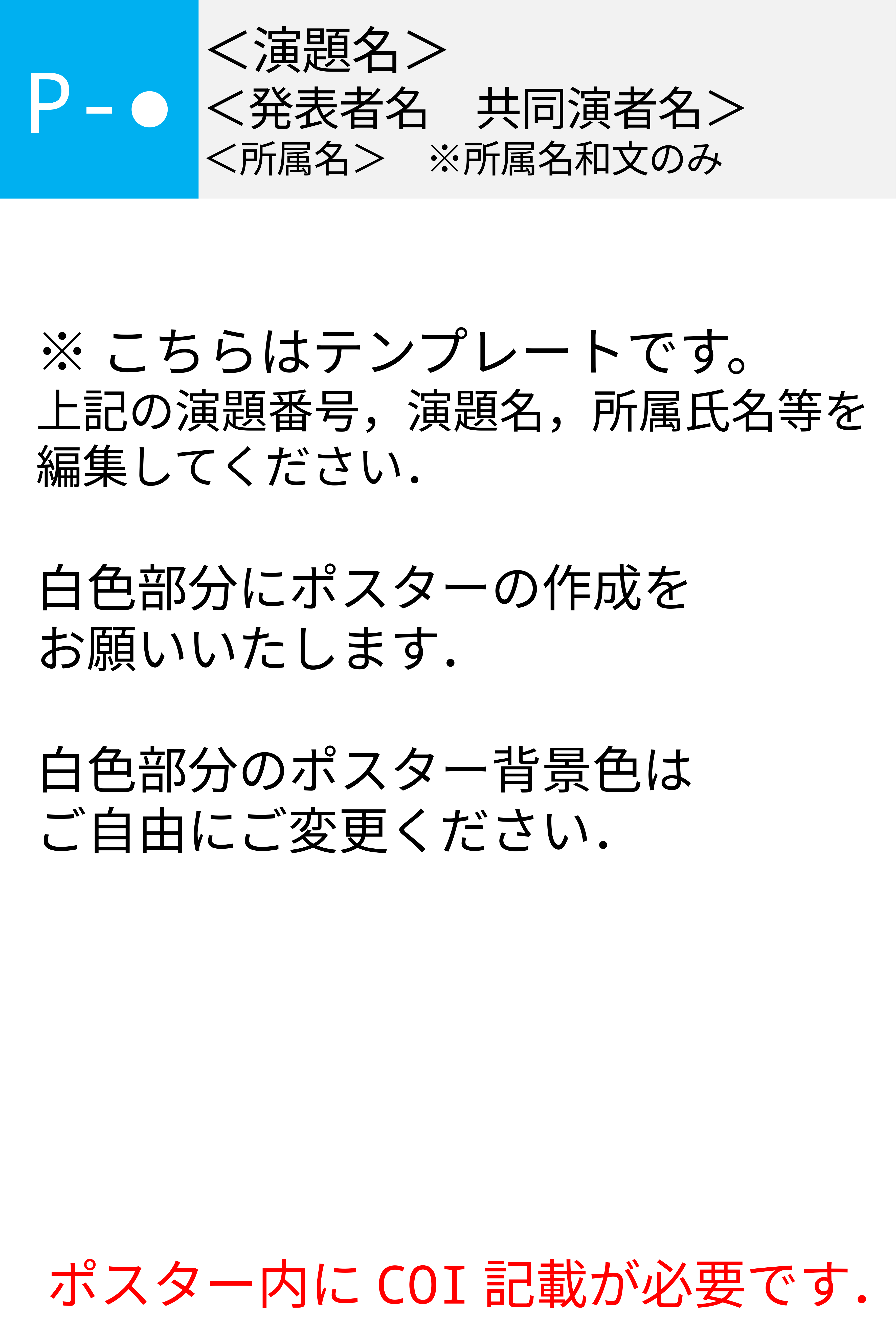

P-●
＜演題名＞
＜発表者名　共同演者名＞
＜所属名＞　※所属名和文のみ
※こちらはテンプレートです。
上記の演題番号，演題名，所属氏名等を編集してください．

白色部分にポスターの作成を
お願いいたします．

白色部分のポスター背景色は
ご自由にご変更ください．
ポスター内にCOI記載が必要です．